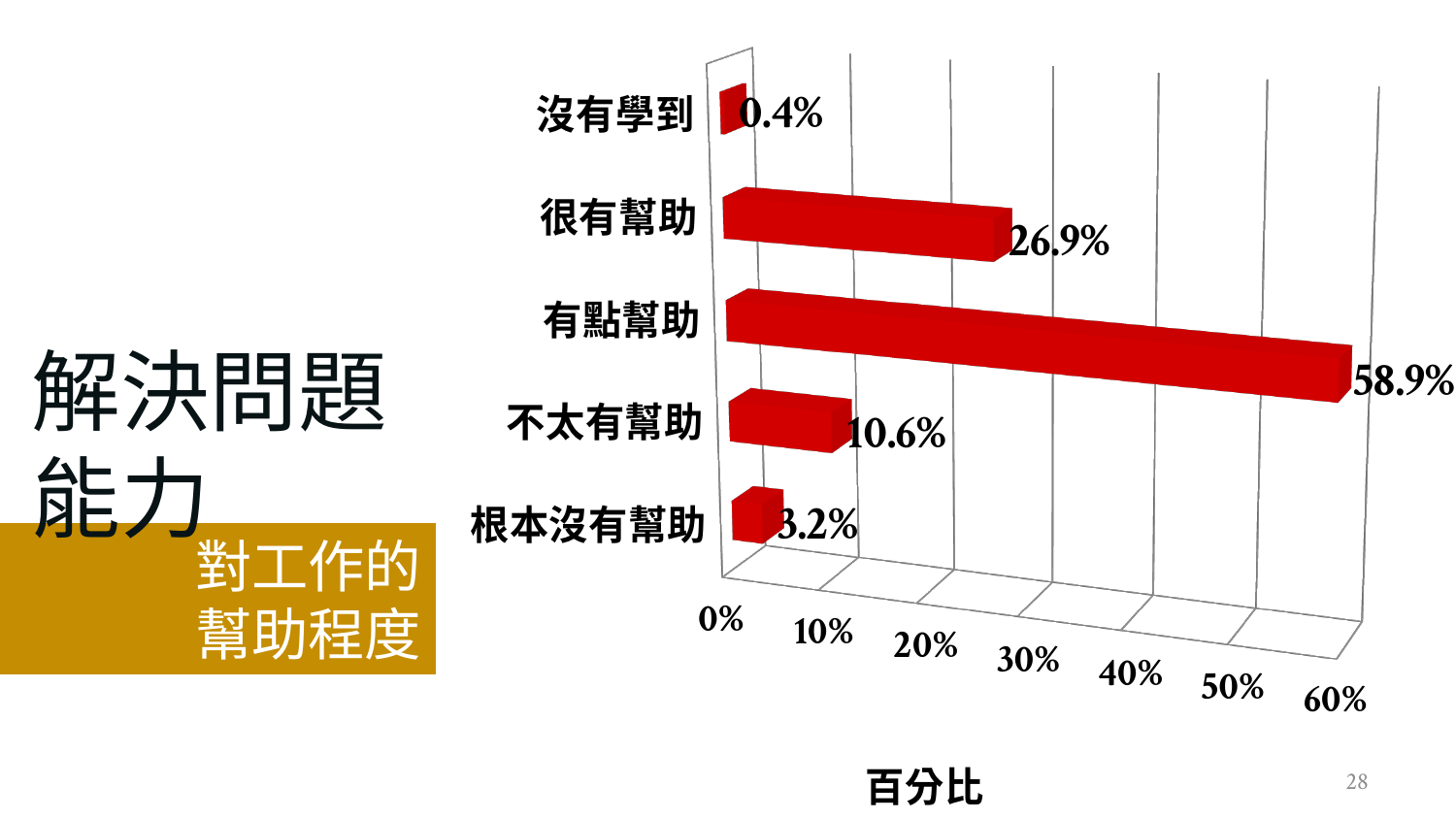

[unsupported chart]

解決問題
能力
 對工作的
 幫助程度
28